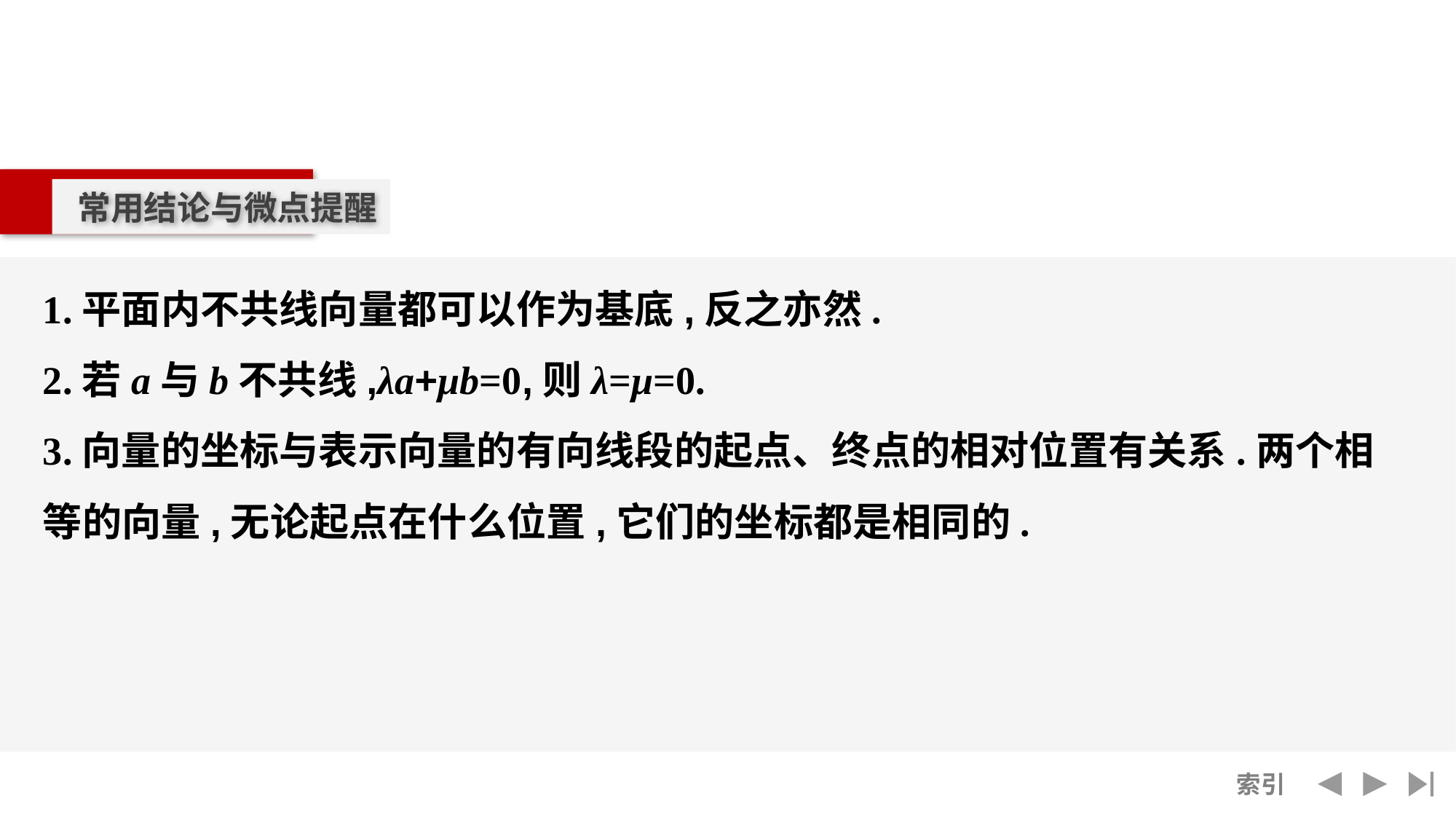

常用结论与微点提醒
1.平面内不共线向量都可以作为基底,反之亦然.
2.若a与b不共线,λa+μb=0,则λ=μ=0.
3.向量的坐标与表示向量的有向线段的起点、终点的相对位置有关系.两个相等的向量,无论起点在什么位置,它们的坐标都是相同的.